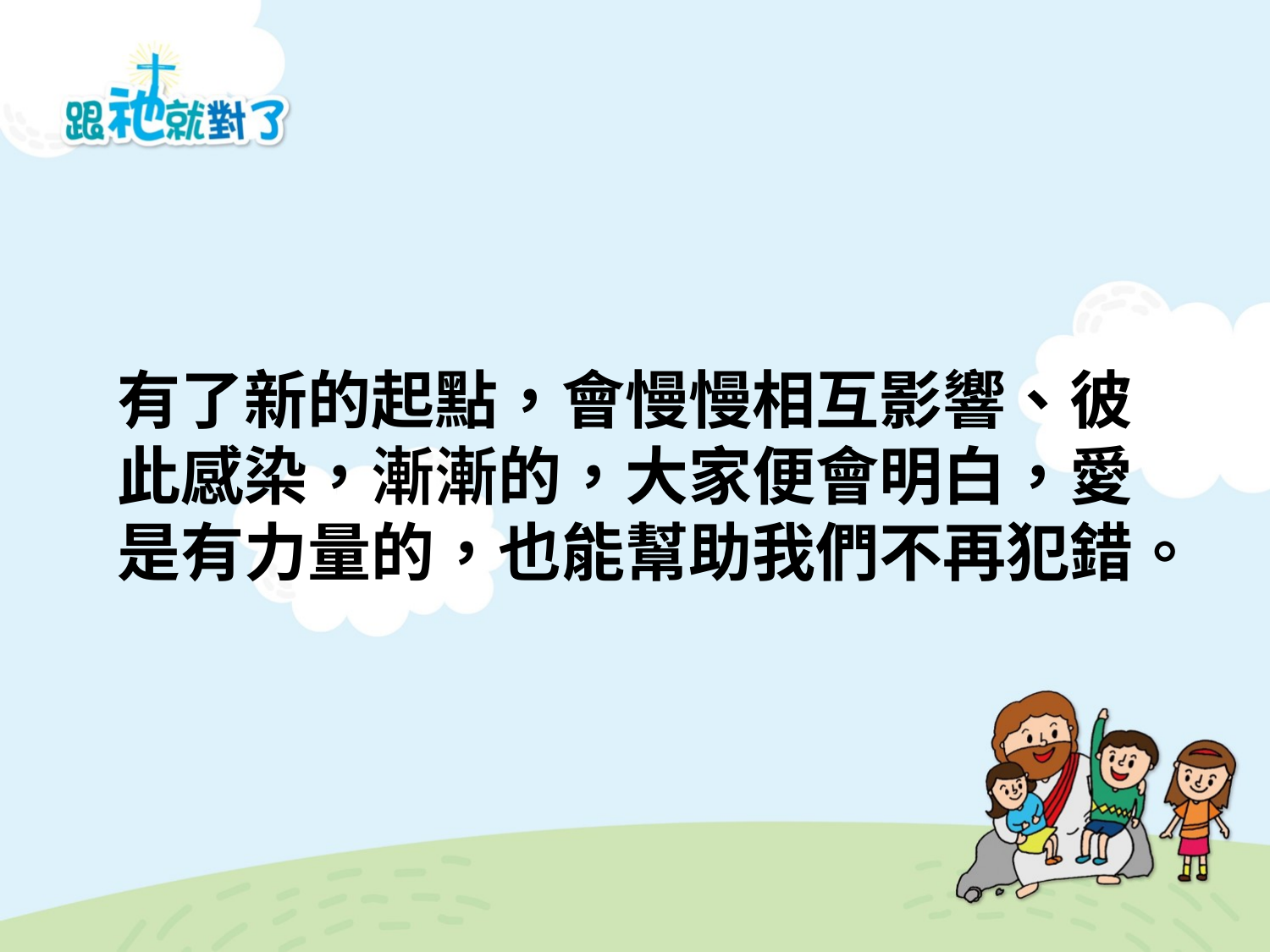

有了新的起點，會慢慢相互影響、彼此感染，漸漸的，大家便會明白，愛是有力量的，也能幫助我們不再犯錯。